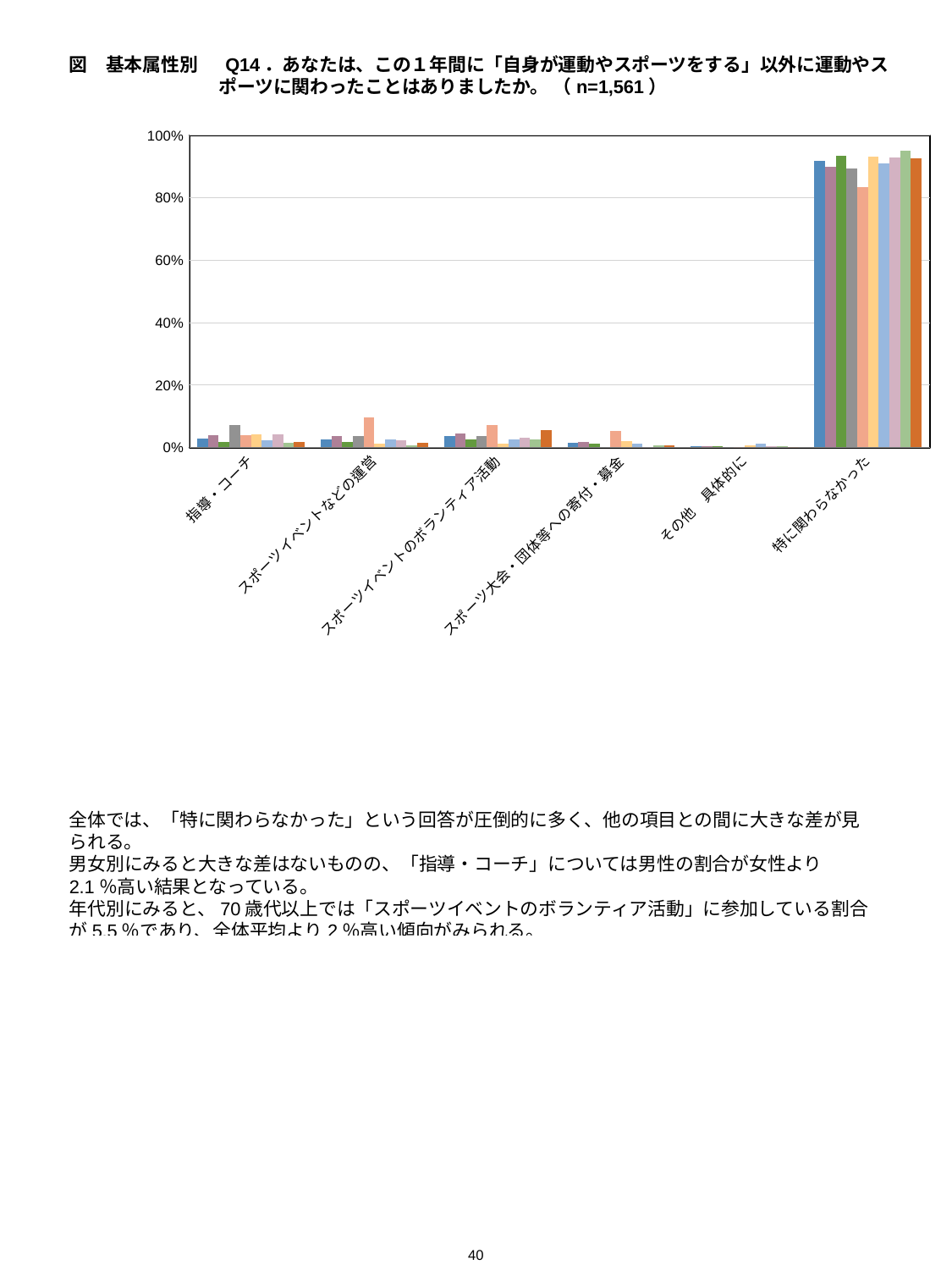

図　基本属性別　 Q14．あなたは、この１年間に「自身が運動やスポーツをする」以外に運動やスポーツに関わったことはありましたか。 （n=1,561）

### Chart

| Category | 全体(n=1561) | 男性(n=736) | 女性(n=797) | 回答しない(n=28) | 18歳 - 20代(n=210) | 30代(n=259) | 40代(n=269) | 50代(n=270) | 60代(n=279) | 70代以上(n=274) |
|---|---|---|---|---|---|---|---|---|---|---|
| 指導・コーチ | 2.8827674567584882 | 3.940217391304348 | 1.7565872020075284 | 7.142857142857143 | 3.8095238095238098 | 4.2471042471042475 | 2.2304832713754648 | 4.0740740740740735 | 1.4336917562724014 | 1.8248175182481754 |
| スポーツイベントなどの運営 | 2.690582959641256 | 3.532608695652174 | 1.8820577164366374 | 3.5714285714285716 | 9.523809523809524 | 1.1583011583011584 | 2.6022304832713754 | 2.2222222222222223 | 0.7168458781362007 | 1.4598540145985401 |
| スポーツイベントのボランティア活動 | 3.523382447149263 | 4.483695652173913 | 2.6348808030112925 | 3.5714285714285716 | 7.142857142857143 | 1.1583011583011584 | 2.6022304832713754 | 2.9629629629629632 | 2.5089605734767026 | 5.474452554744526 |
| スポーツ大会・団体等への寄付・募金 | 1.4734144778987828 | 1.766304347826087 | 1.2547051442910917 | 0.0 | 5.238095238095238 | 1.9305019305019306 | 1.1152416356877324 | 0.0 | 0.7168458781362007 | 0.7299270072992701 |
| その他　具体的に | 0.4484304932735426 | 0.40760869565217395 | 0.5018820577164367 | 0.0 | 0.0 | 0.7722007722007722 | 1.1152416356877324 | 0.3703703703703704 | 0.35842293906810035 | 0.0 |
| 特に関わらなかった | 91.67200512491992 | 89.80978260869566 | 93.47553324968632 | 89.28571428571428 | 83.33333333333333 | 93.05019305019304 | 91.07806691449814 | 92.96296296296296 | 94.98207885304659 | 92.7007299270073 |
全体では、「特に関わらなかった」という回答が圧倒的に多く、他の項目との間に大きな差が見られる。
男女別にみると大きな差はないものの、「指導・コーチ」については男性の割合が女性より2.1％高い結果となっている。
年代別にみると、70歳代以上では「スポーツイベントのボランティア活動」に参加している割合が5.5％であり、全体平均より2％高い傾向がみられる。

40